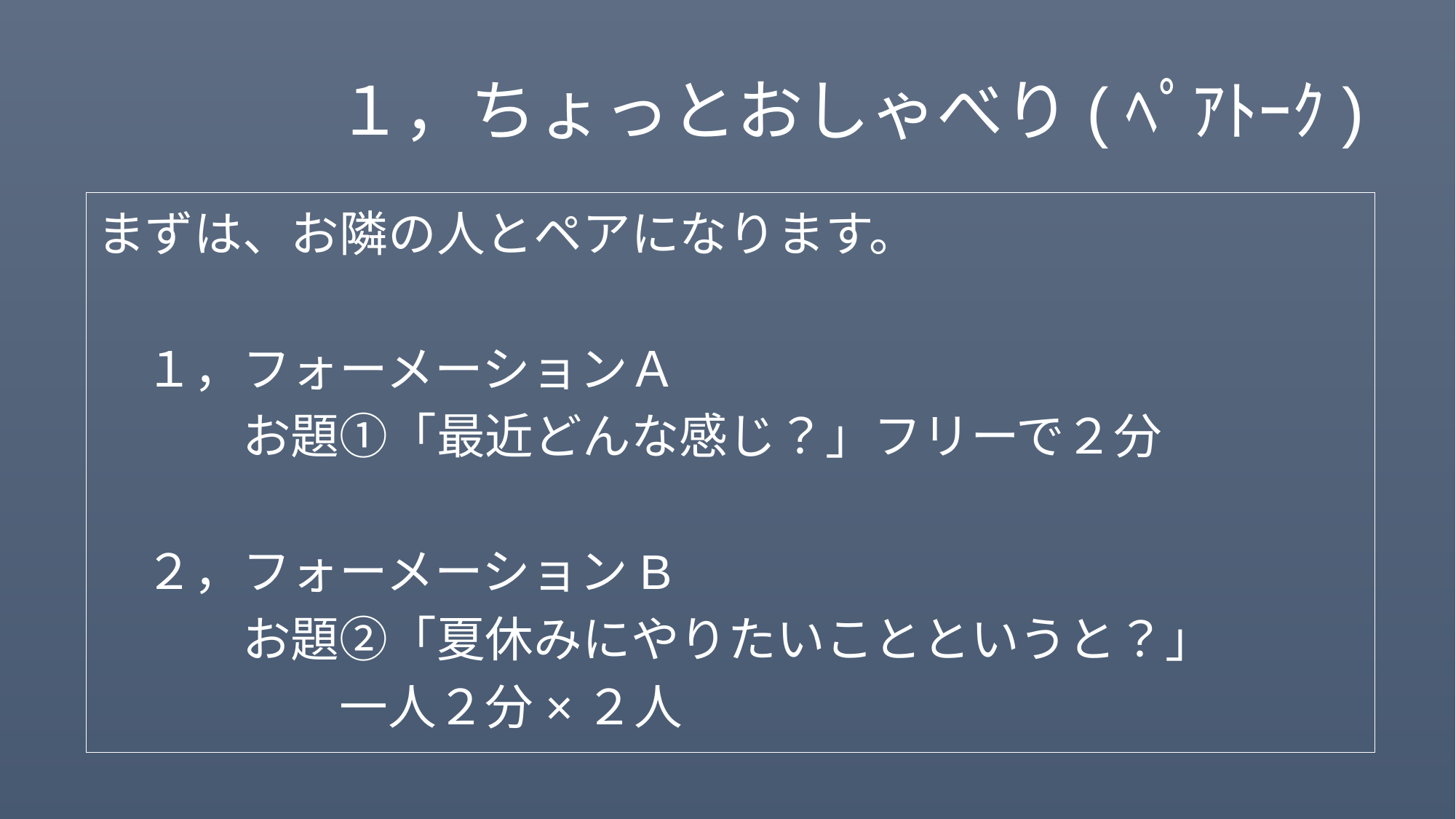

# １，ちょっとおしゃべり(ﾍﾟｱﾄｰｸ)
まずは、お隣の人とペアになります。

　１，フォーメーションＡ
　　　お題①「最近どんな感じ？」フリーで２分

　２，フォーメーションB
　　　お題②「夏休みにやりたいことというと？」
　　　　　一人２分×２人